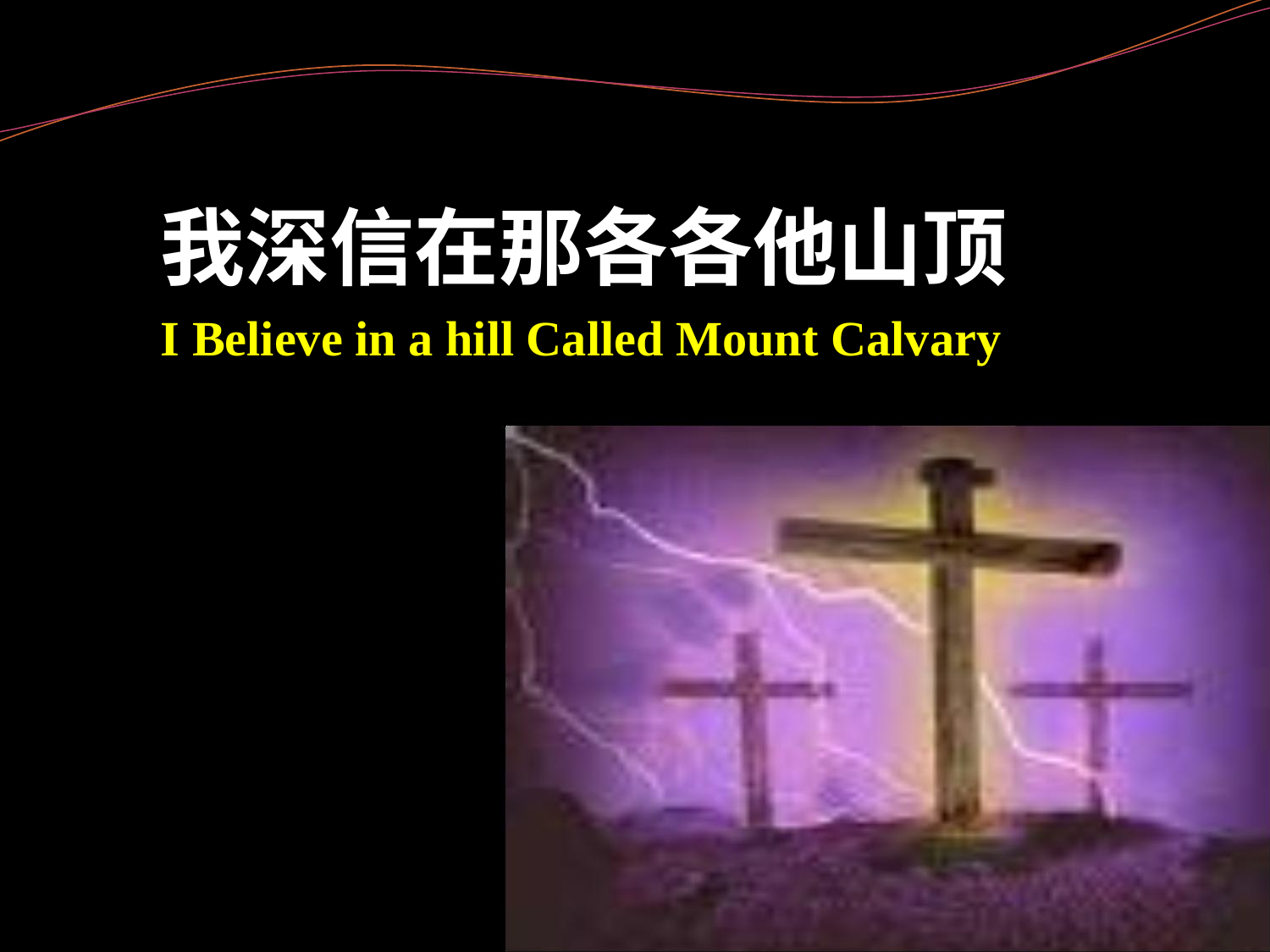

我深信在那各各他山顶
I Believe in a hill Called Mount Calvary